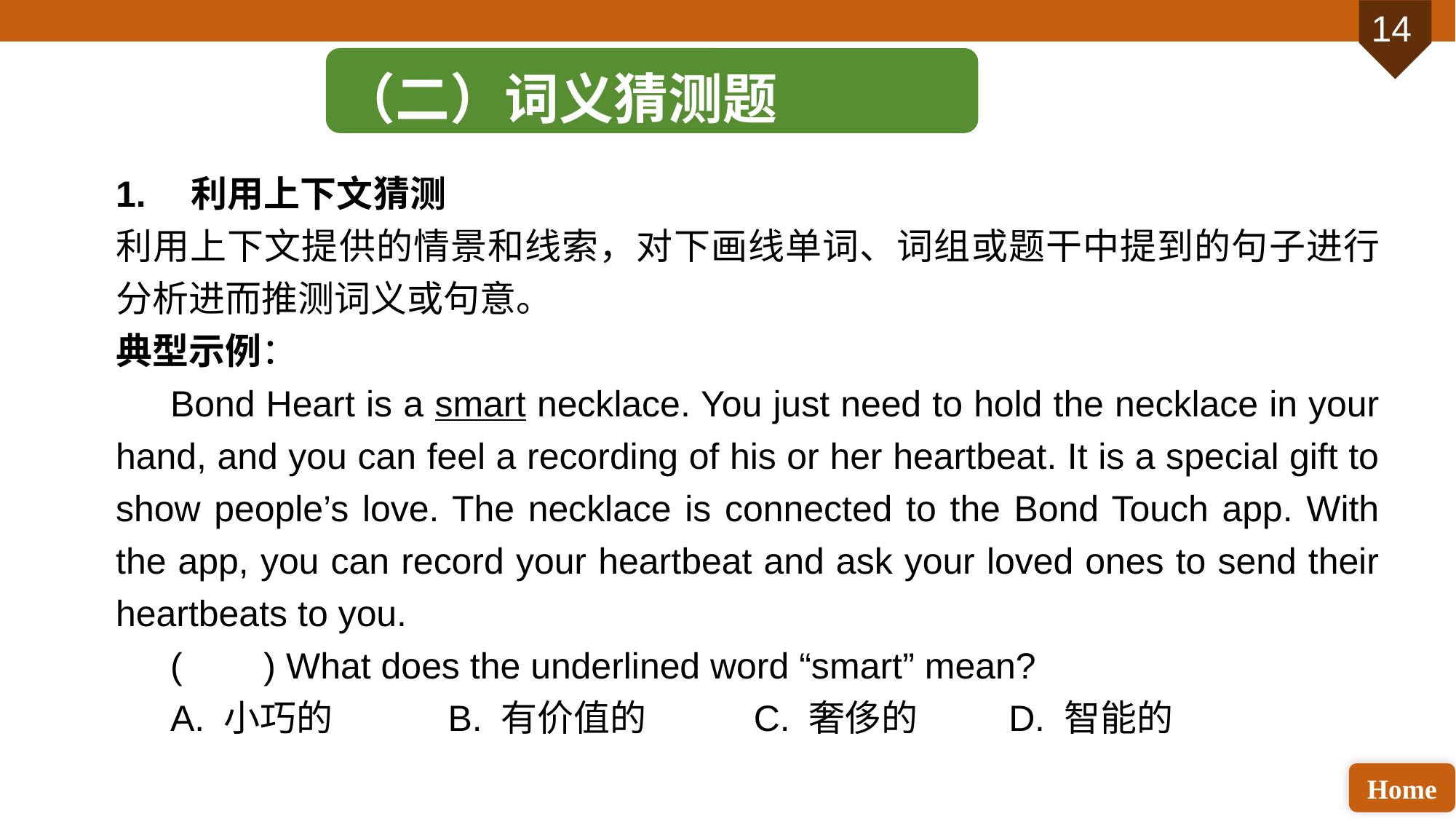

（二）词义猜测题
1. 利用上下文猜测
利用上下文提供的情景和线索，对下画线单词、词组或题干中提到的句子进行分析进而推测词义或句意。
典型示例：
Bond Heart is a smart necklace. You just need to hold the necklace in your hand, and you can feel a recording of his or her heartbeat. It is a special gift to show people’s love. The necklace is connected to the Bond Touch app. With the app, you can record your heartbeat and ask your loved ones to send their heartbeats to you.
(        ) What does the underlined word “smart” mean?
A. 小巧的             B. 有价值的            C. 奢侈的          D. 智能的